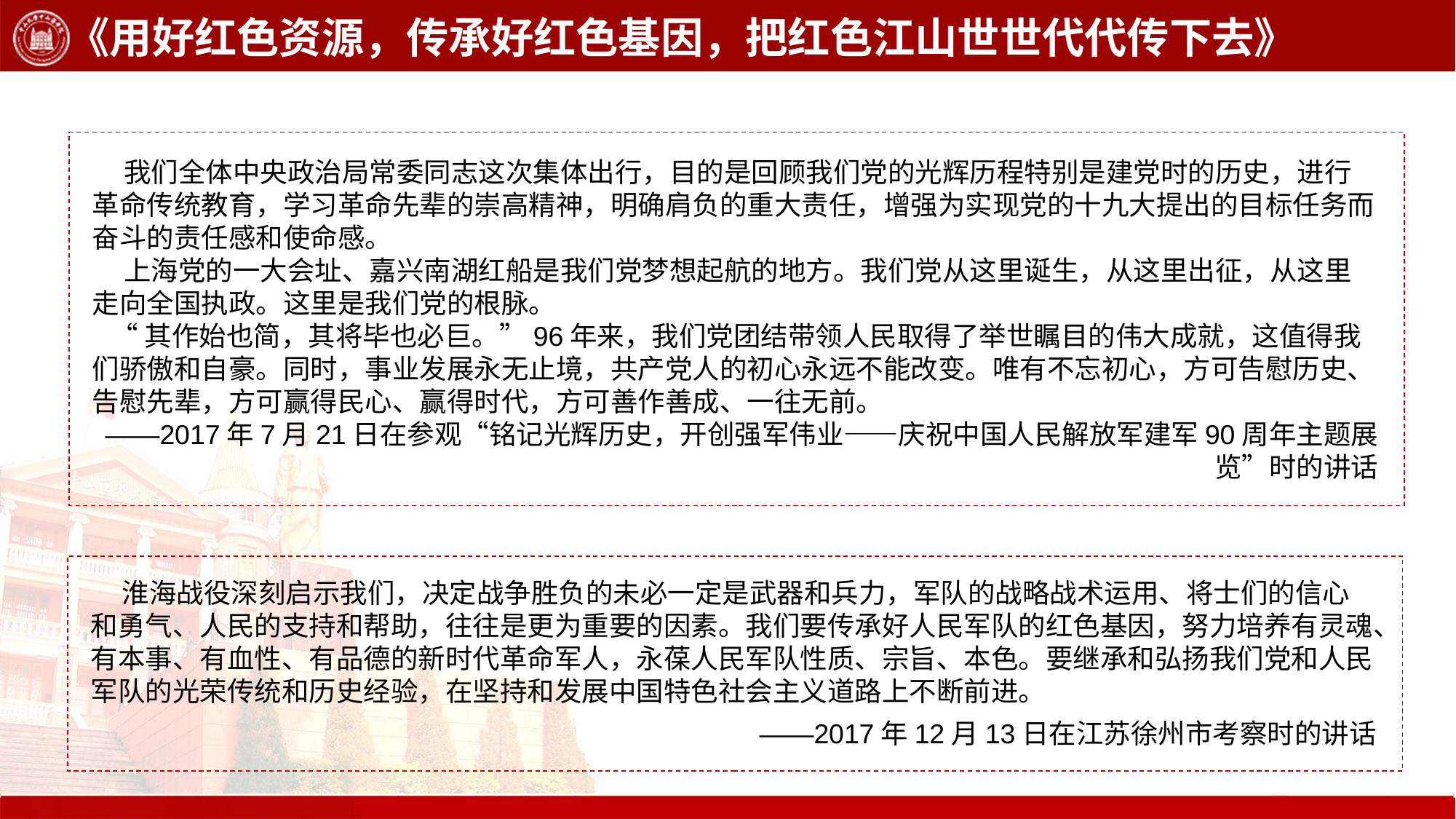

《用好红色资源，传承好红色基因，把红色江山世世代代传下去》

    我们全体中央政治局常委同志这次集体出行，目的是回顾我们党的光辉历程特别是建党时的历史，进行革命传统教育，学习革命先辈的崇高精神，明确肩负的重大责任，增强为实现党的十九大提出的目标任务而奋斗的责任感和使命感。
    上海党的一大会址、嘉兴南湖红船是我们党梦想起航的地方。我们党从这里诞生，从这里出征，从这里走向全国执政。这里是我们党的根脉。
   “其作始也简，其将毕也必巨。”96年来，我们党团结带领人民取得了举世瞩目的伟大成就，这值得我们骄傲和自豪。同时，事业发展永无止境，共产党人的初心永远不能改变。唯有不忘初心，方可告慰历史、告慰先辈，方可赢得民心、赢得时代，方可善作善成、一往无前。
——2017年7月21日在参观“铭记光辉历史，开创强军伟业——庆祝中国人民解放军建军90周年主题展览”时的讲话

    淮海战役深刻启示我们，决定战争胜负的未必一定是武器和兵力，军队的战略战术运用、将士们的信心和勇气、人民的支持和帮助，往往是更为重要的因素。我们要传承好人民军队的红色基因，努力培养有灵魂、有本事、有血性、有品德的新时代革命军人，永葆人民军队性质、宗旨、本色。要继承和弘扬我们党和人民军队的光荣传统和历史经验，在坚持和发展中国特色社会主义道路上不断前进。
——2017年12月13日在江苏徐州市考察时的讲话